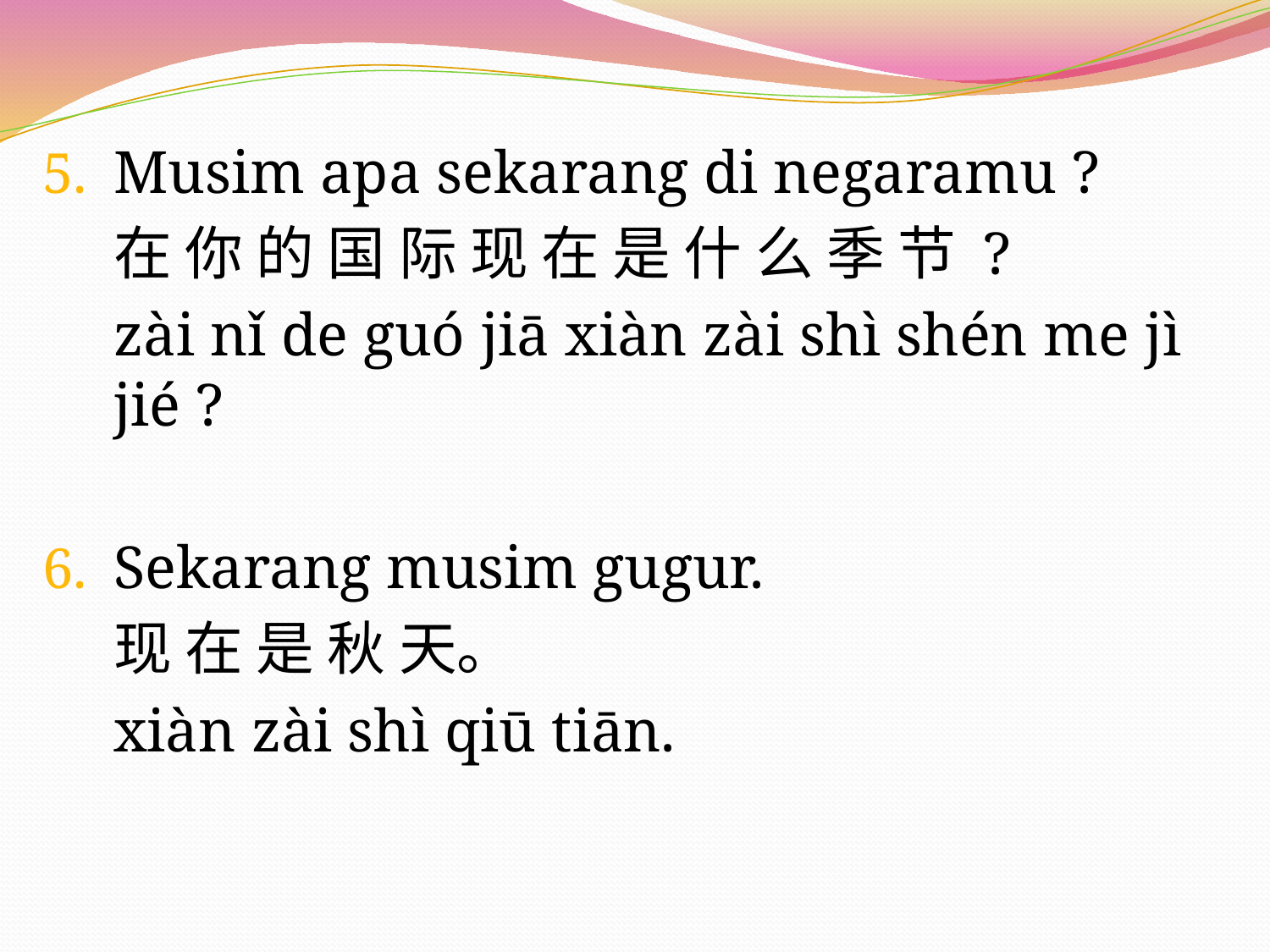

Musim apa sekarang di negaramu ?
	在 你 的 国 际 现 在 是 什 么 季 节 ?
	zài nǐ de guó jiā xiàn zài shì shén me jì jié ?

Sekarang musim gugur.
	现 在 是 秋 天。
	xiàn zài shì qiū tiān.